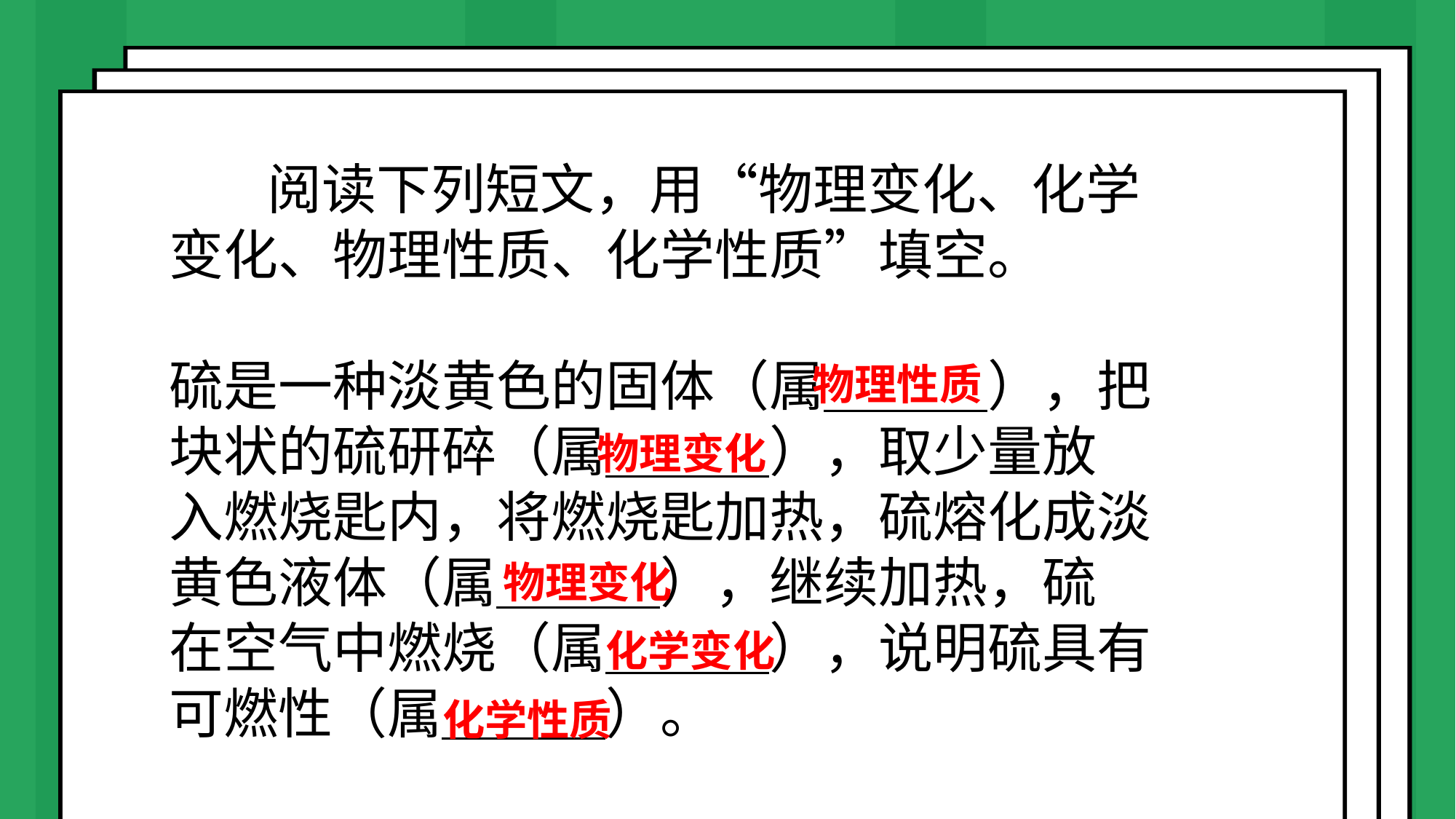

阅读下列短文，用“物理变化、化学变化、物理性质、化学性质”填空。

硫是一种淡黄色的固体（属＿＿＿），把块状的硫研碎（属＿＿＿），取少量放
入燃烧匙内，将燃烧匙加热，硫熔化成淡黄色液体（属＿＿＿），继续加热，硫
在空气中燃烧（属＿＿＿），说明硫具有可燃性（属＿＿＿）。
物理性质
物理变化
物理变化
化学变化
化学性质